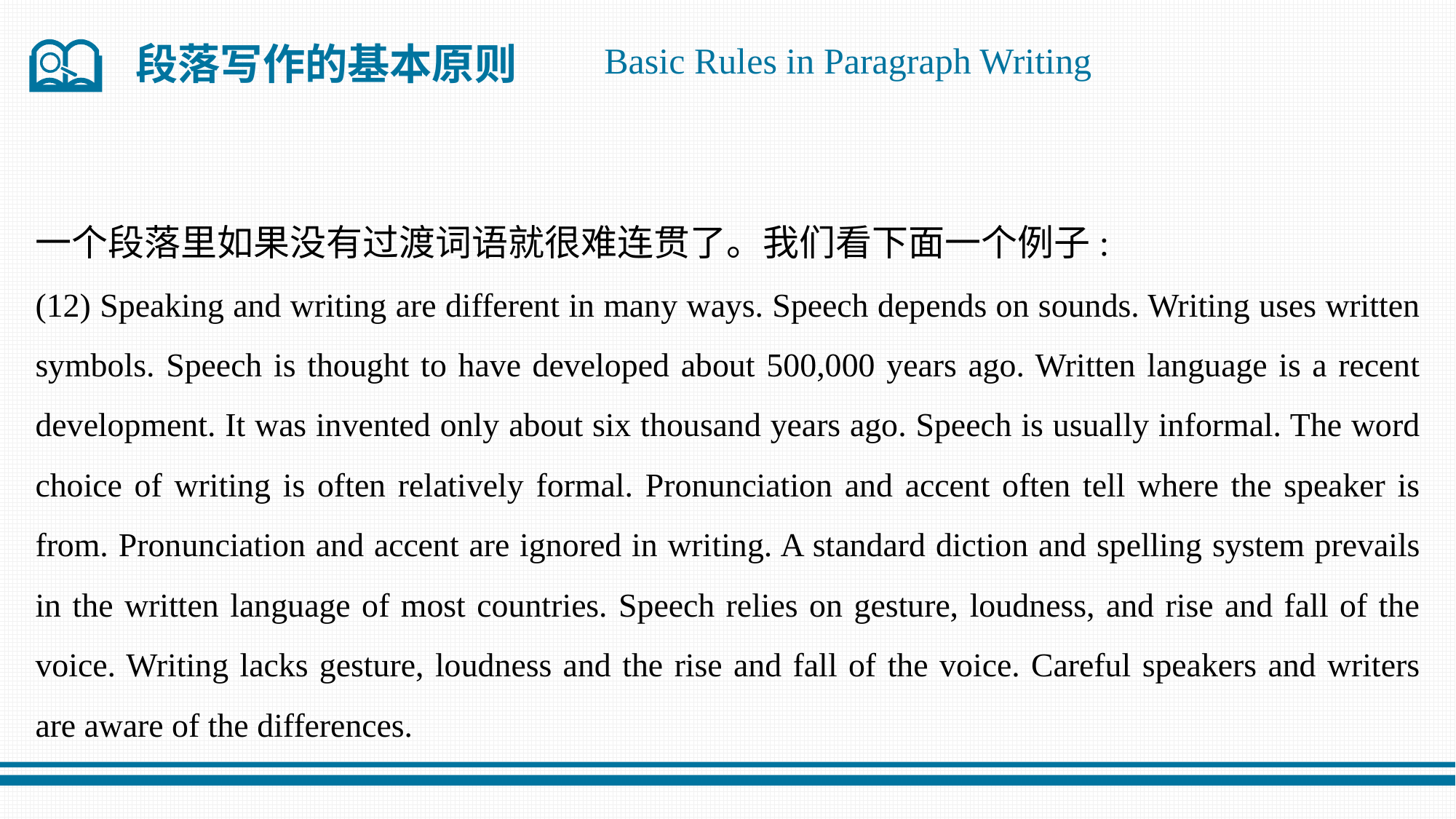

段落写作的基本原则
Basic Rules in Paragraph Writing

一个段落里如果没有过渡词语就很难连贯了。我们看下面一个例子:
(12) Speaking and writing are different in many ways. Speech depends on sounds. Writing uses written symbols. Speech is thought to have developed about 500,000 years ago. Written language is a recent development. It was invented only about six thousand years ago. Speech is usually informal. The word choice of writing is often relatively formal. Pronunciation and accent often tell where the speaker is from. Pronunciation and accent are ignored in writing. A standard diction and spelling system prevails in the written language of most countries. Speech relies on gesture, loudness, and rise and fall of the voice. Writing lacks gesture, loudness and the rise and fall of the voice. Careful speakers and writers are aware of the differences.